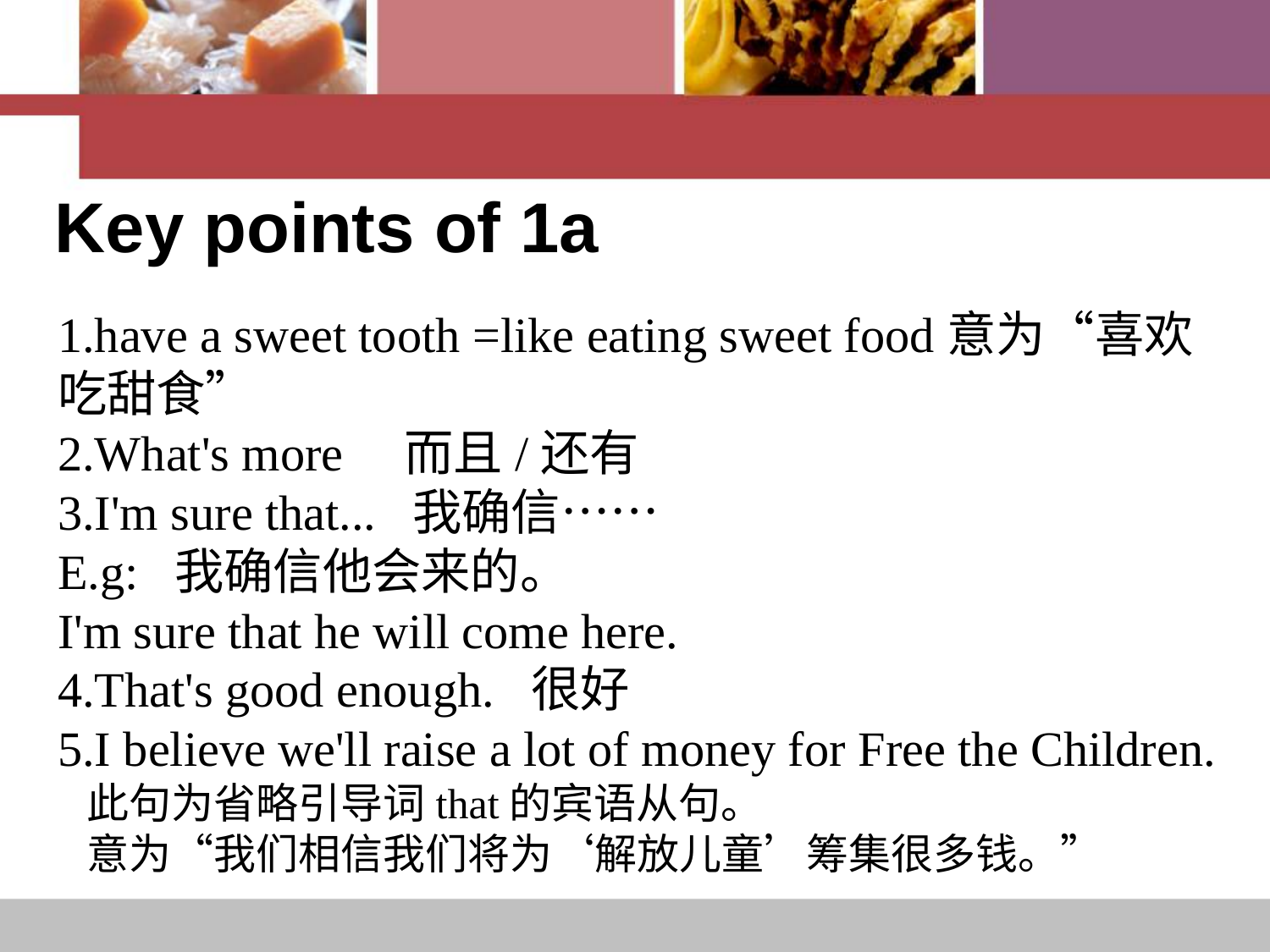

Key points of 1a
1.have a sweet tooth =like eating sweet food意为“喜欢吃甜食”
2.What's more    而且/还有
3.I'm sure that...  我确信……
E.g:  我确信他会来的。
I'm sure that he will come here.
4.That's good enough.  很好
5.I believe we'll raise a lot of money for Free the Children.
  此句为省略引导词that的宾语从句。
  意为“我们相信我们将为‘解放儿童’筹集很多钱。”